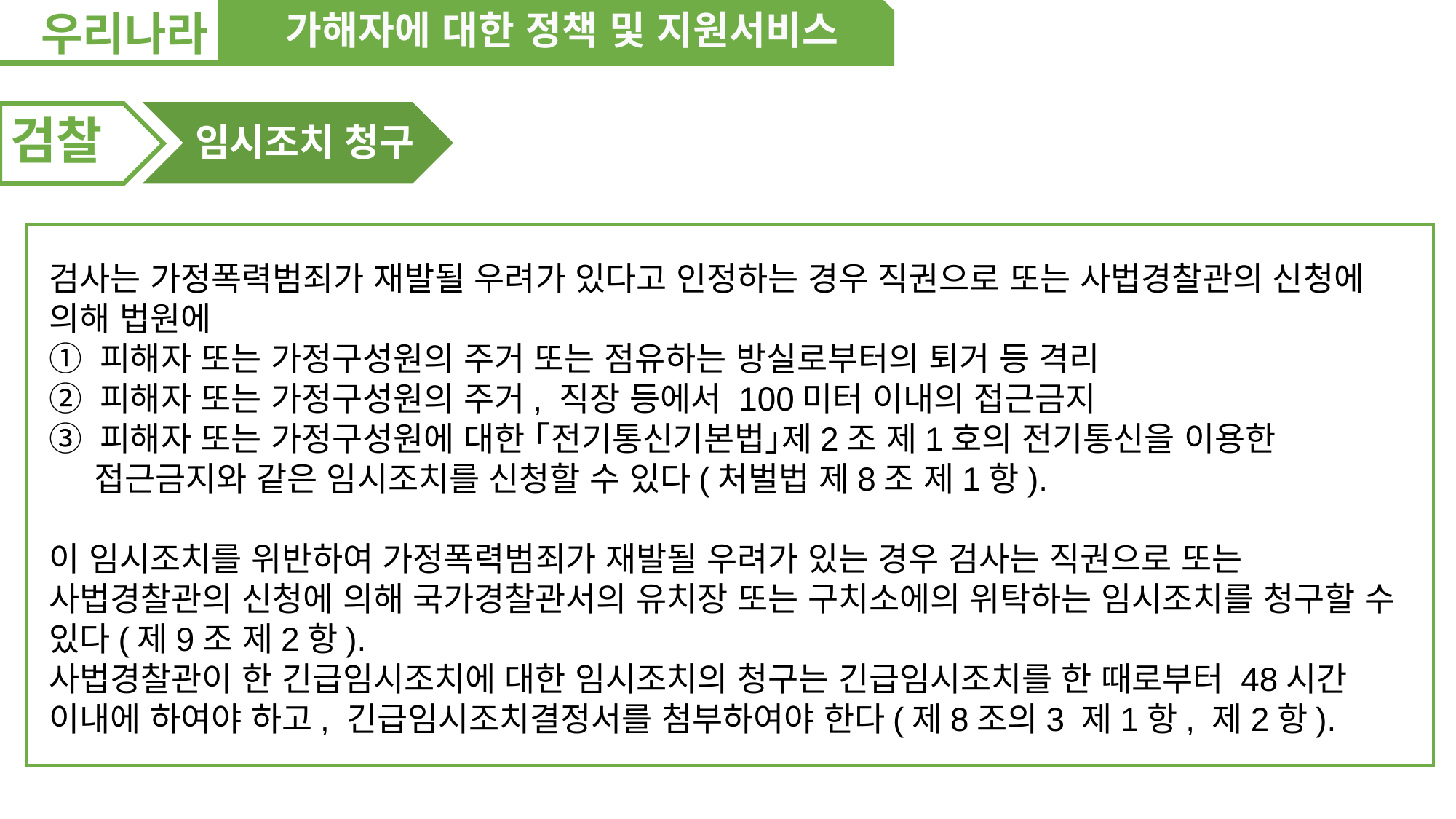

우리나라

가해자에 대한 정책 및 지원서비스

검찰

임시조치 청구

검사는 가정폭력범죄가 재발될 우려가 있다고 인정하는 경우 직권으로 또는 사법경찰관의 신청에 의해 법원에
① 피해자 또는 가정구성원의 주거 또는 점유하는 방실로부터의 퇴거 등 격리
② 피해자 또는 가정구성원의 주거, 직장 등에서 100미터 이내의 접근금지
③ 피해자 또는 가정구성원에 대한 ｢전기통신기본법｣제2조 제1호의 전기통신을 이용한
    접근금지와 같은 임시조치를 신청할 수 있다(처벌법 제8조 제1항).

이 임시조치를 위반하여 가정폭력범죄가 재발될 우려가 있는 경우 검사는 직권으로 또는 사법경찰관의 신청에 의해 국가경찰관서의 유치장 또는 구치소에의 위탁하는 임시조치를 청구할 수 있다(제9조 제2항).
사법경찰관이 한 긴급임시조치에 대한 임시조치의 청구는 긴급임시조치를 한 때로부터 48시간 이내에 하여야 하고, 긴급임시조치결정서를 첨부하여야 한다(제8조의3 제1항, 제2항).